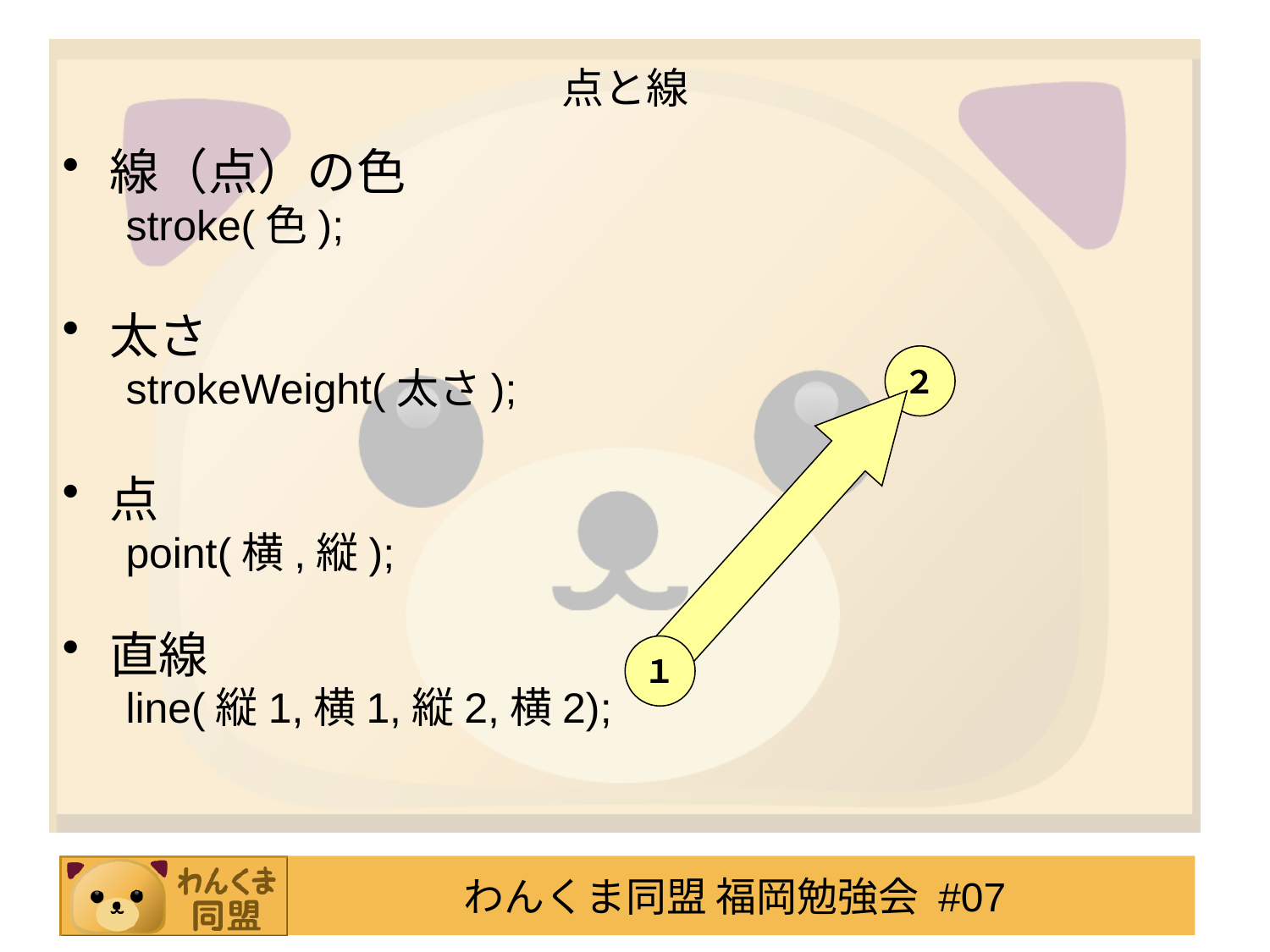

# 点と線
線（点）の色
stroke(色);

太さ
strokeWeight(太さ);

点
point(横,縦);

直線
line(縦1,横1,縦2,横2);
２

１